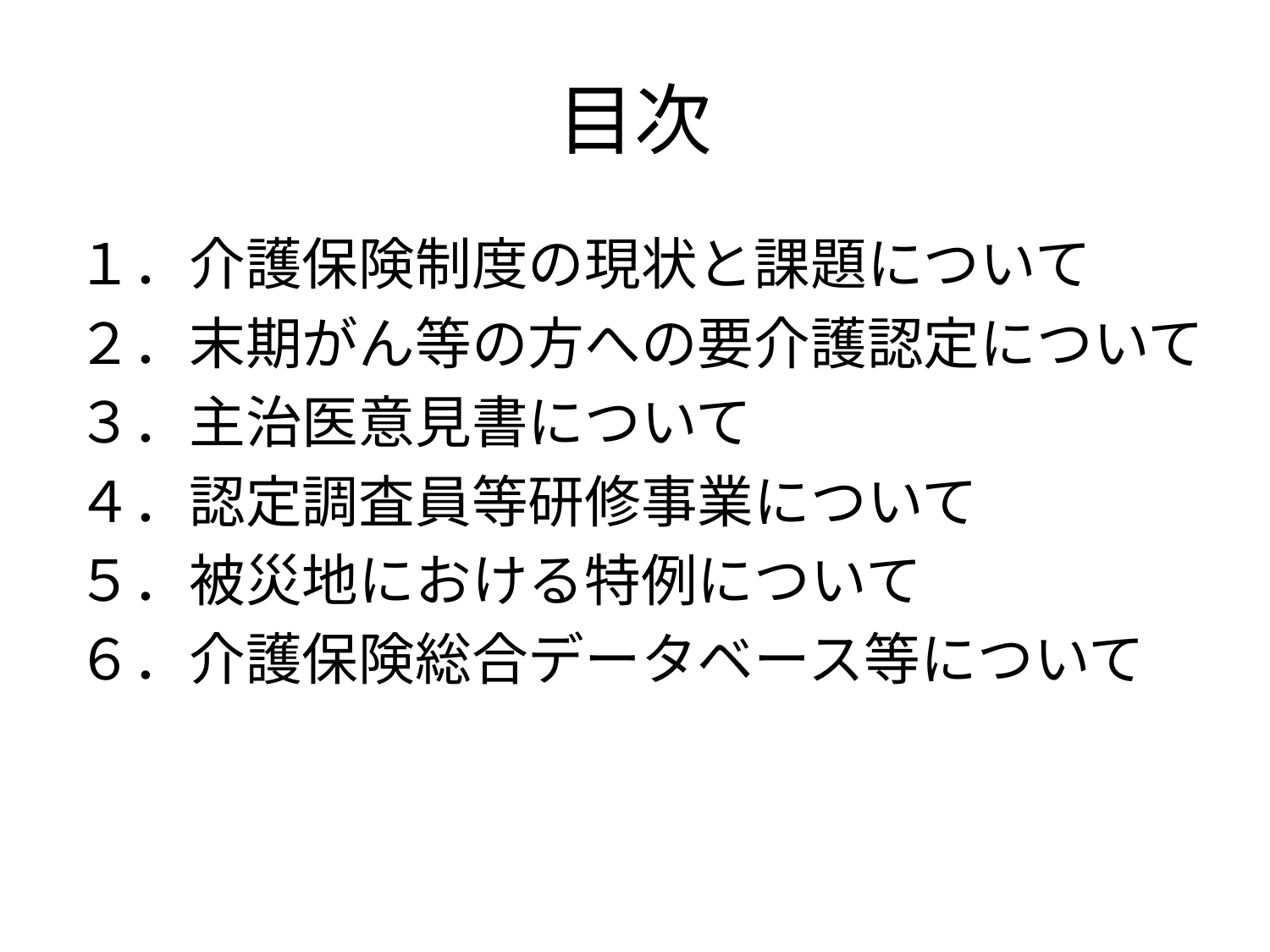

# 目次
１．介護保険制度の現状と課題について
２．末期がん等の方への要介護認定について
３．主治医意見書について
４．認定調査員等研修事業について
５．被災地における特例について
６．介護保険総合データベース等について